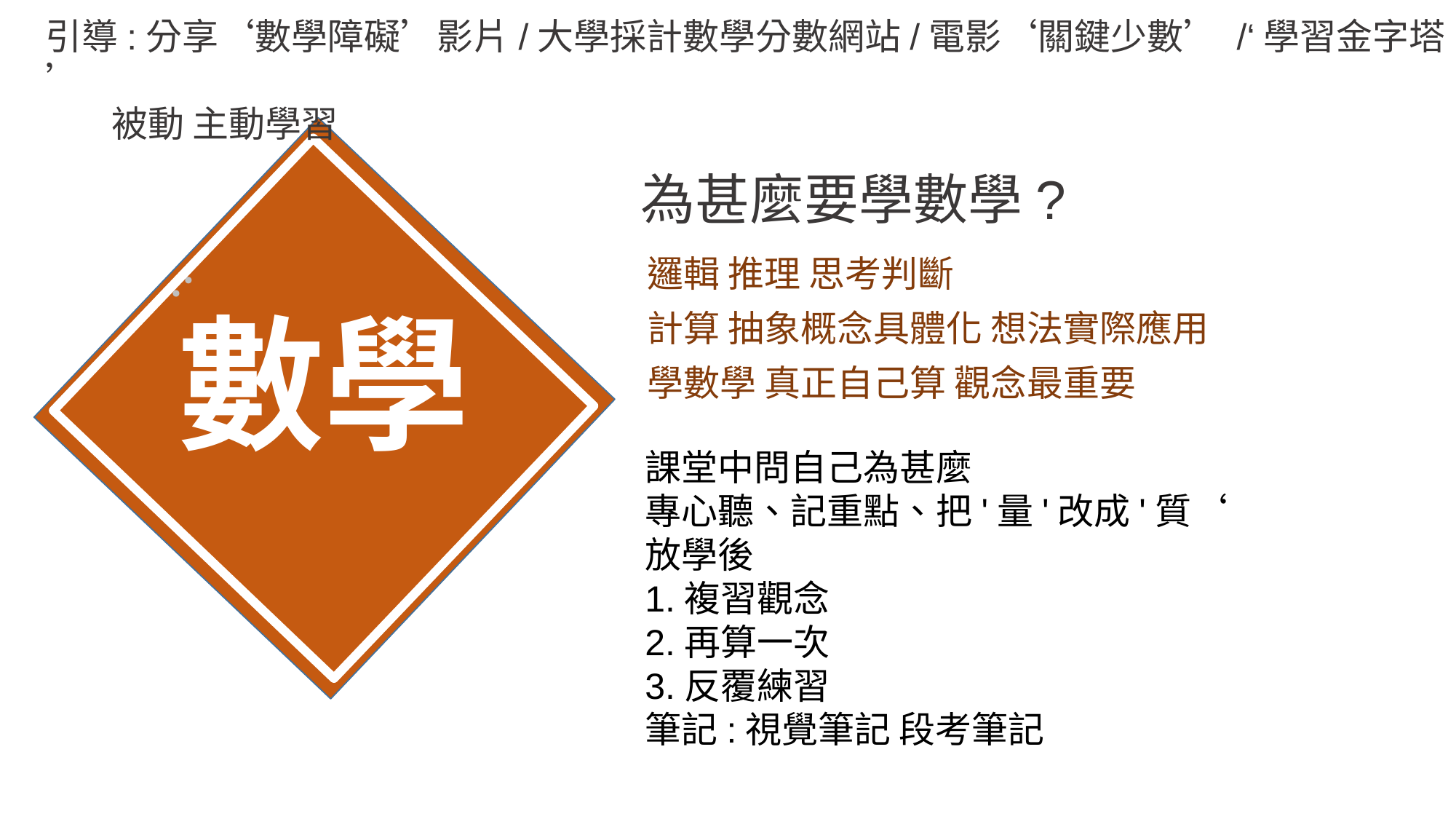

引導:分享‘數學障礙’影片/大學採計數學分數網站/電影‘關鍵少數’ /‘學習金字塔’
       被動 主動學習
為甚麼要學數學?
# 數學
:

邏輯 推理 思考判斷
計算 抽象概念具體化 想法實際應用
學數學 真正自己算 觀念最重要

課堂中問自己為甚麼
專心聽、記重點、把'量'改成'質‘
放學後
1.複習觀念
2.再算一次
3.反覆練習
筆記:視覺筆記 段考筆記